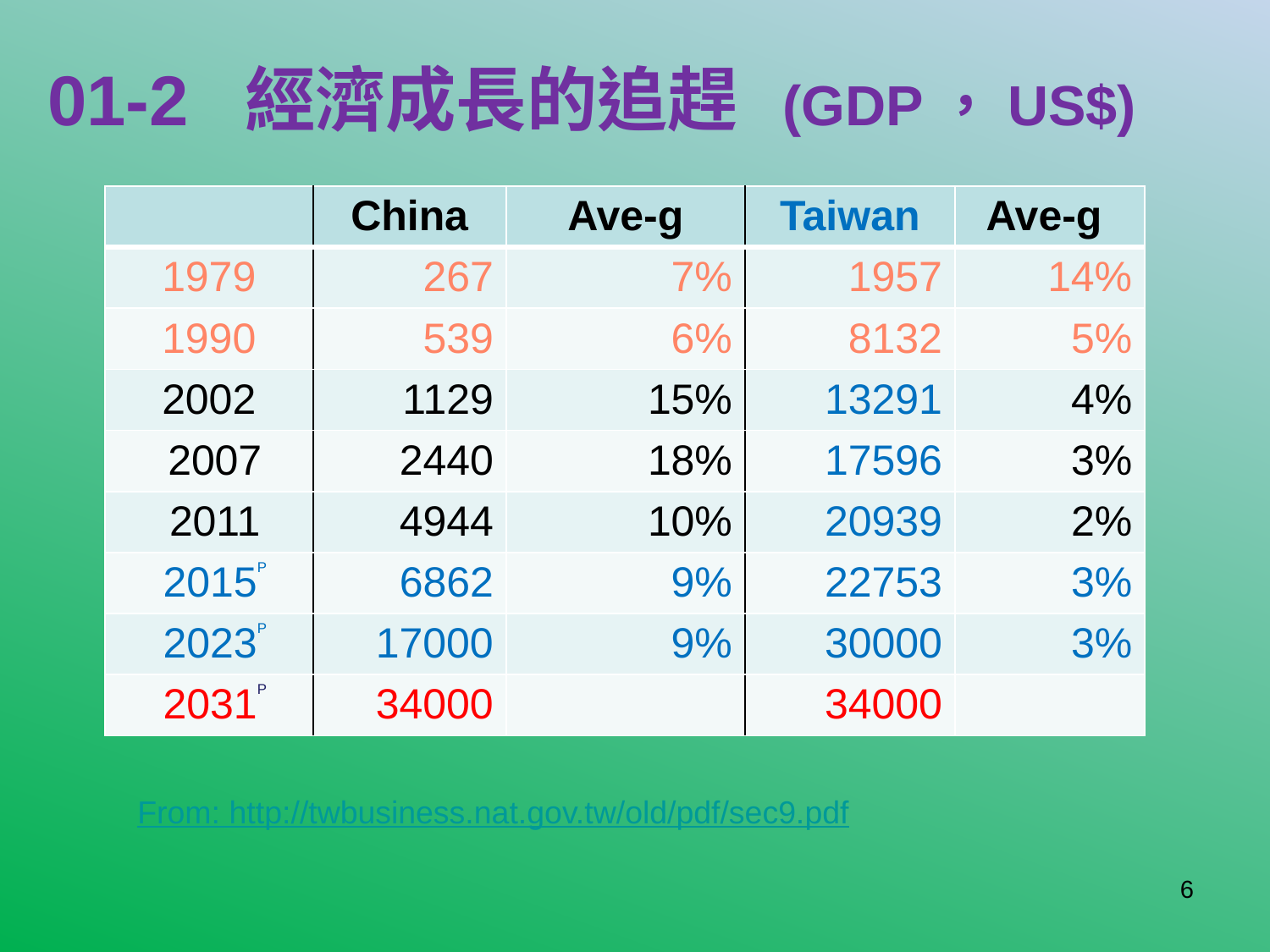

# 01-2  經濟成長的追趕 (GDP，US$)
|  | China | Ave-g | Taiwan | Ave-g |
| --- | --- | --- | --- | --- |
| 1979 | 267 | 7% | 1957 | 14% |
| 1990 | 539 | 6% | 8132 | 5% |
| 2002 | 1129 | 15% | 13291 | 4% |
| 2007 | 2440 | 18% | 17596 | 3% |
| 2011 | 4944 | 10% | 20939 | 2% |
| 2015P | 6862 | 9% | 22753 | 3% |
| 2023P | 17000 | 9% | 30000 | 3% |
| 2031P | 34000 |  | 34000 |  |
From: http://twbusiness.nat.gov.tw/old/pdf/sec9.pdf
6